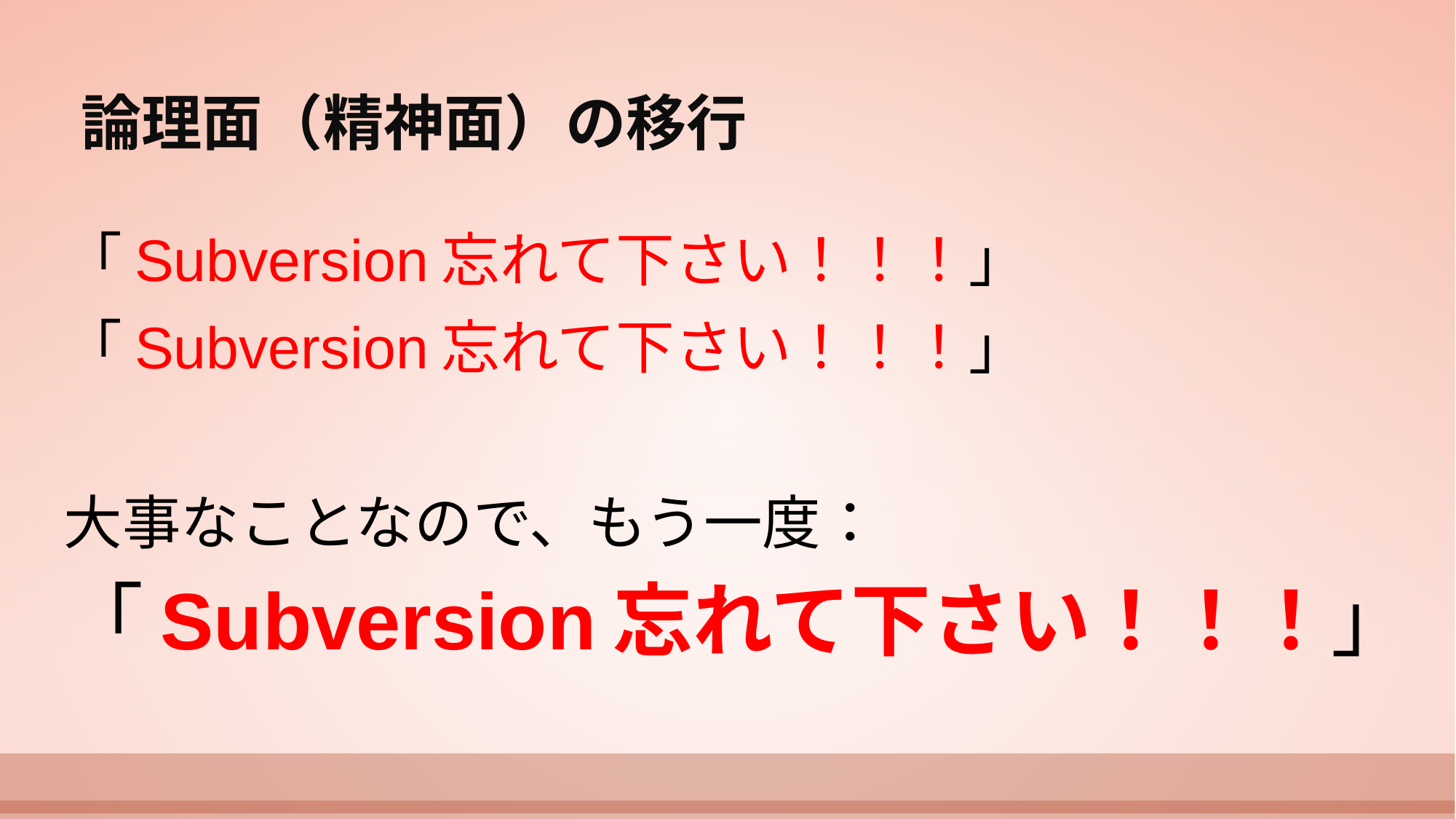

# 論理面（精神面）の移行
「Subversion忘れて下さい！！！」
「Subversion忘れて下さい！！！」

大事なことなので、もう一度：
「Subversion忘れて下さい！！！」